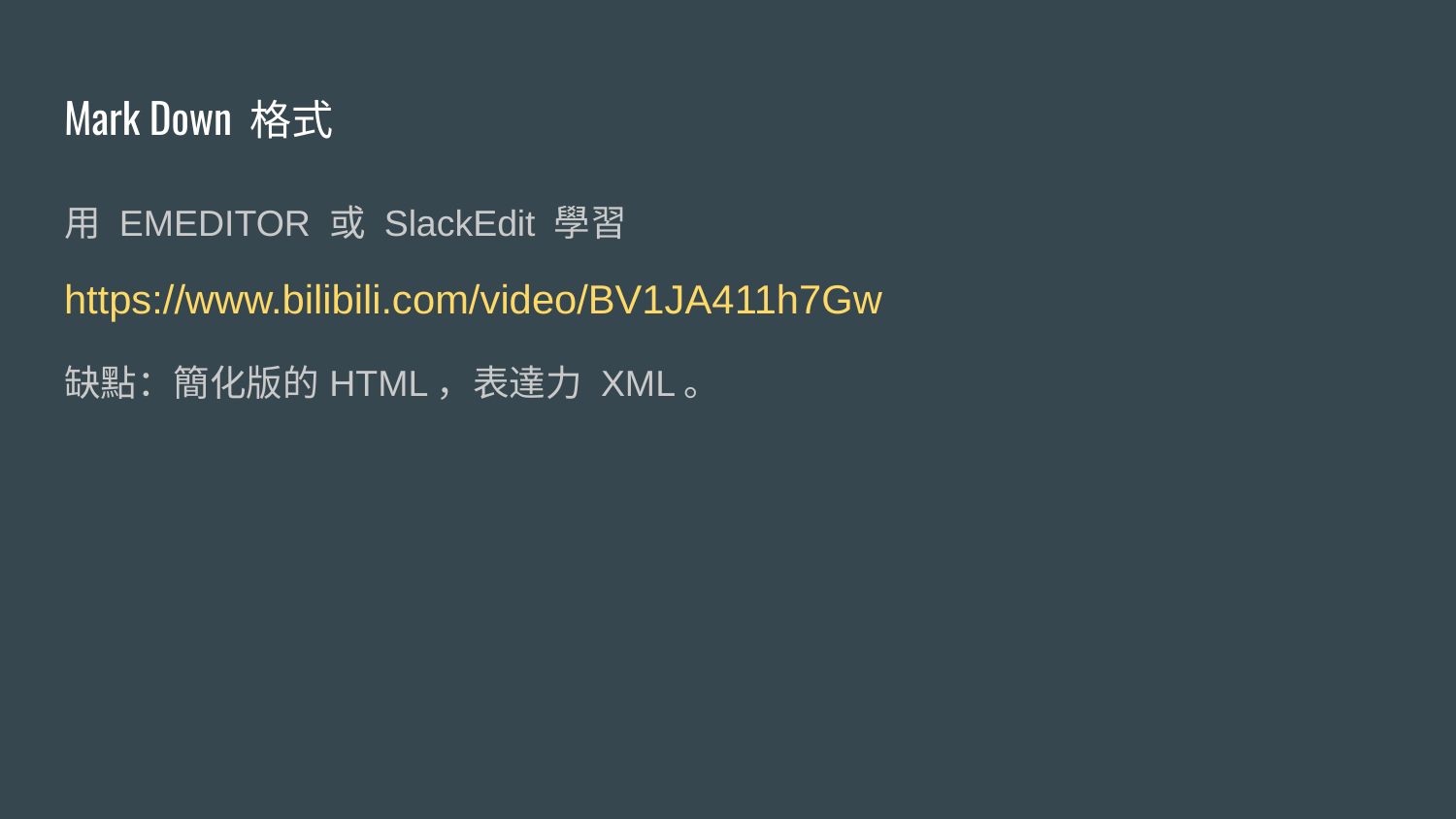

# Mark Down 格式
用 EMEDITOR 或 SlackEdit 學習
https://www.bilibili.com/video/BV1JA411h7Gw
缺點：簡化版的HTML，表達力 XML。